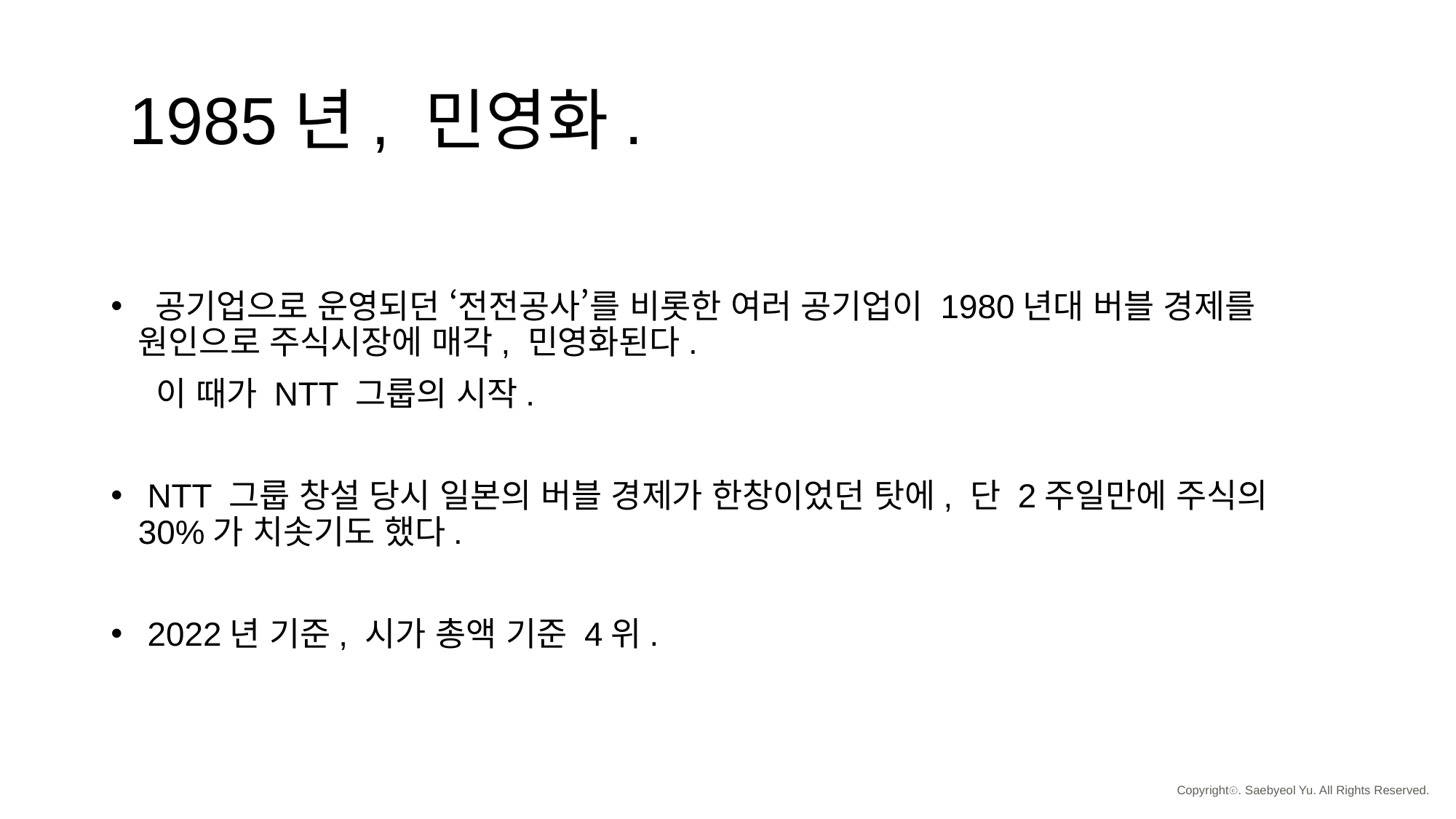

# 1985년, 민영화.

 공기업으로 운영되던 ‘전전공사’를 비롯한 여러 공기업이 1980년대 버블 경제를 원인으로 주식시장에 매각, 민영화된다.
    이 때가 NTT 그룹의 시작.

 NTT 그룹 창설 당시 일본의 버블 경제가 한창이었던 탓에, 단 2주일만에 주식의 30%가 치솟기도 했다.

 2022년 기준, 시가 총액 기준 4위.